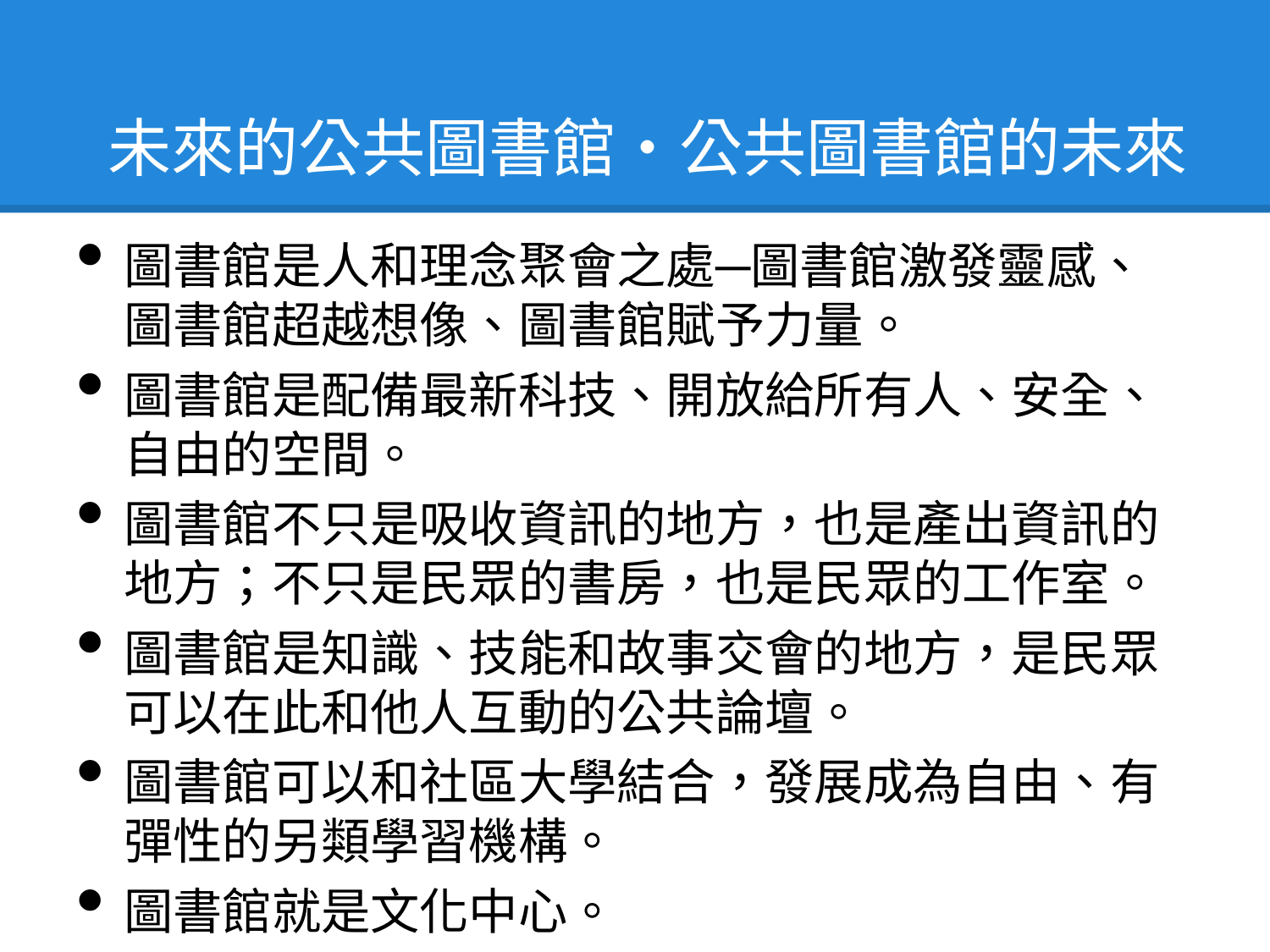

# 未來的公共圖書館‧公共圖書館的未來
圖書館是人和理念聚會之處─圖書館激發靈感、圖書館超越想像、圖書館賦予力量。
圖書館是配備最新科技、開放給所有人、安全、自由的空間。
圖書館不只是吸收資訊的地方，也是產出資訊的地方；不只是民眾的書房，也是民眾的工作室。
圖書館是知識、技能和故事交會的地方，是民眾可以在此和他人互動的公共論壇。
圖書館可以和社區大學結合，發展成為自由、有彈性的另類學習機構。
圖書館就是文化中心。